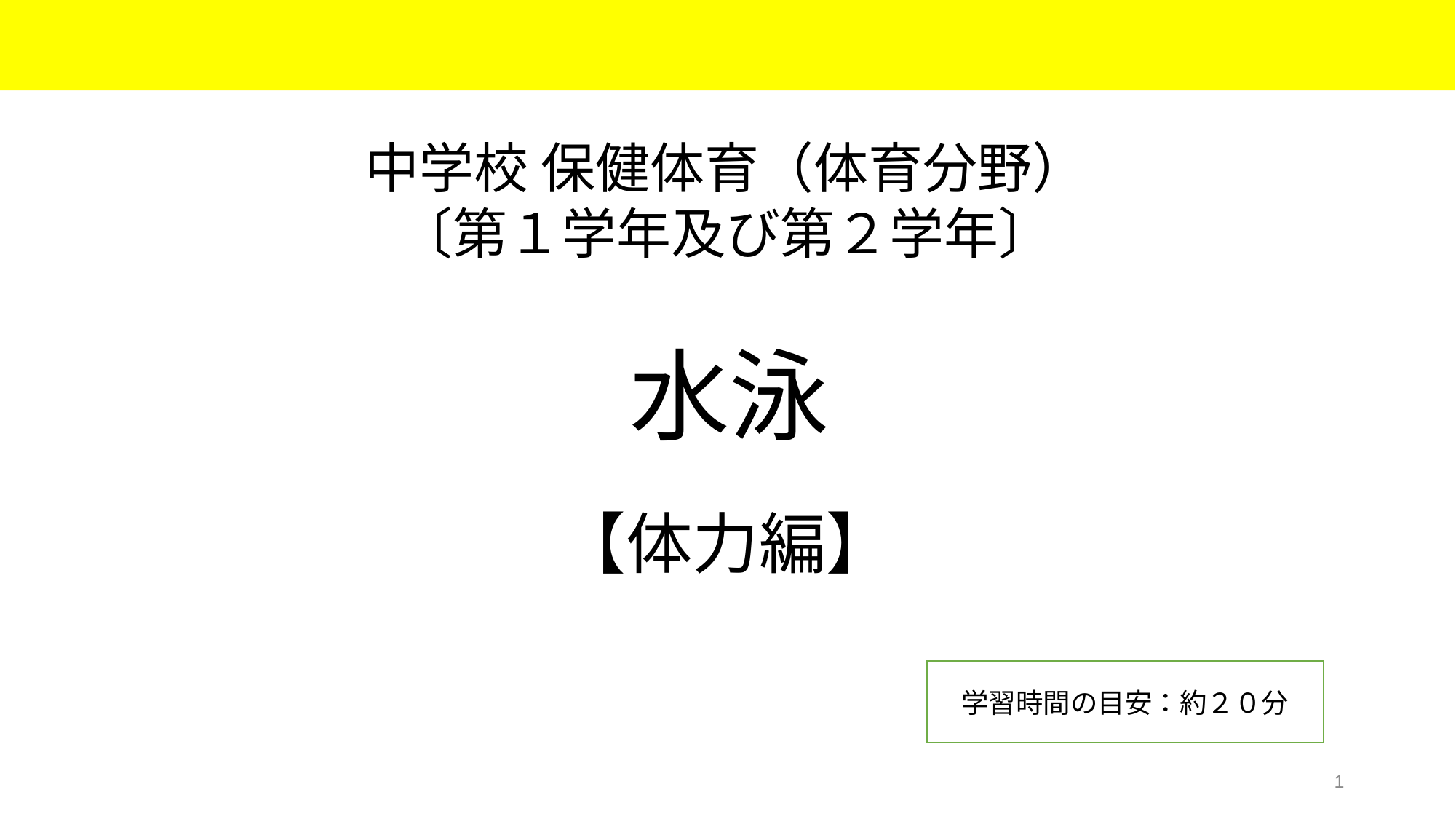

中学校 保健体育（体育分野）
〔第１学年及び第２学年〕
水泳

【体力編】
学習時間の目安：約２０分
1